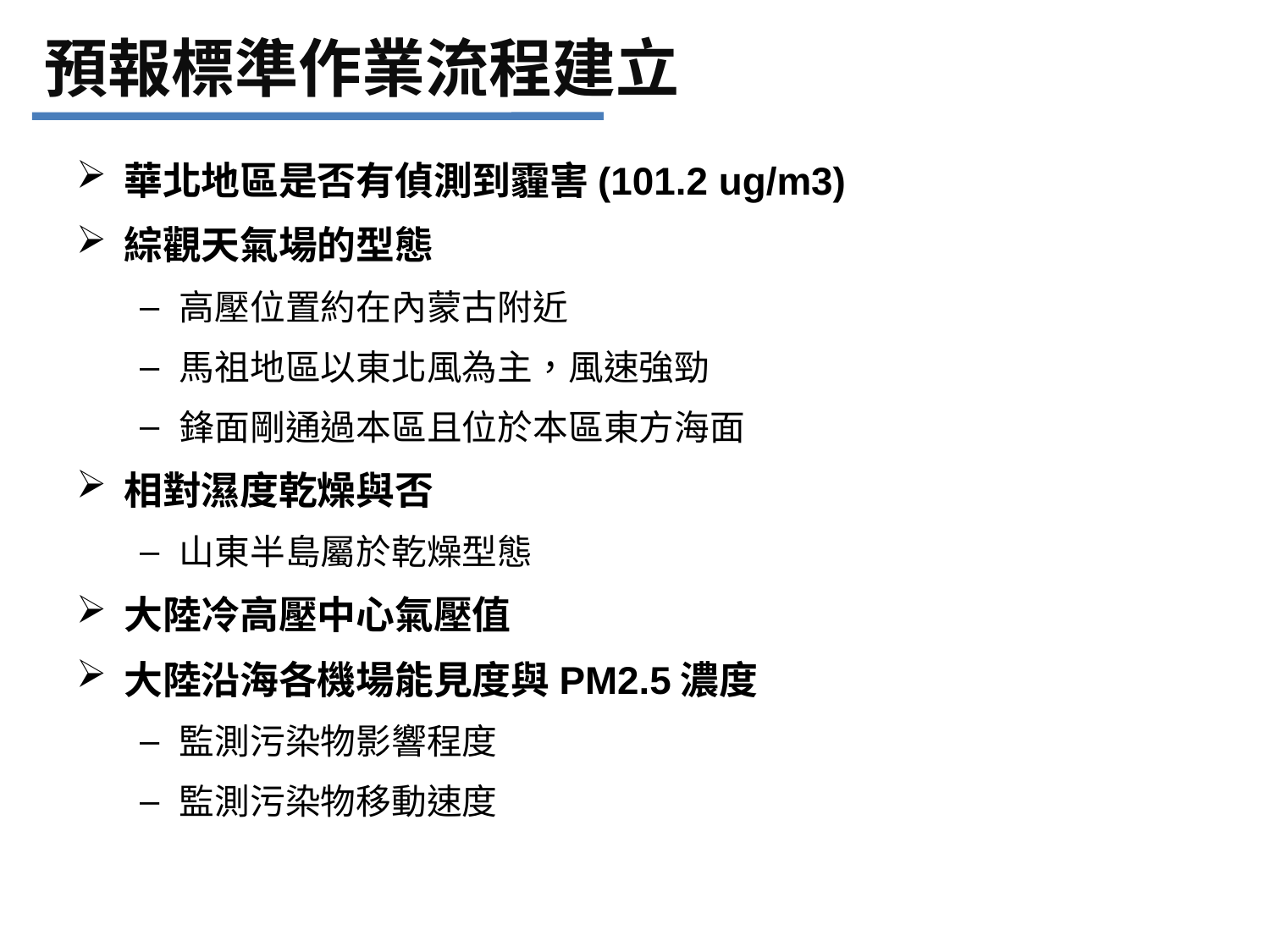

# 預報標準作業流程建立
華北地區是否有偵測到霾害(101.2 ug/m3)
綜觀天氣場的型態
高壓位置約在內蒙古附近
馬祖地區以東北風為主，風速強勁
鋒面剛通過本區且位於本區東方海面
相對濕度乾燥與否
山東半島屬於乾燥型態
大陸冷高壓中心氣壓值
大陸沿海各機場能見度與PM2.5濃度
監測污染物影響程度
監測污染物移動速度